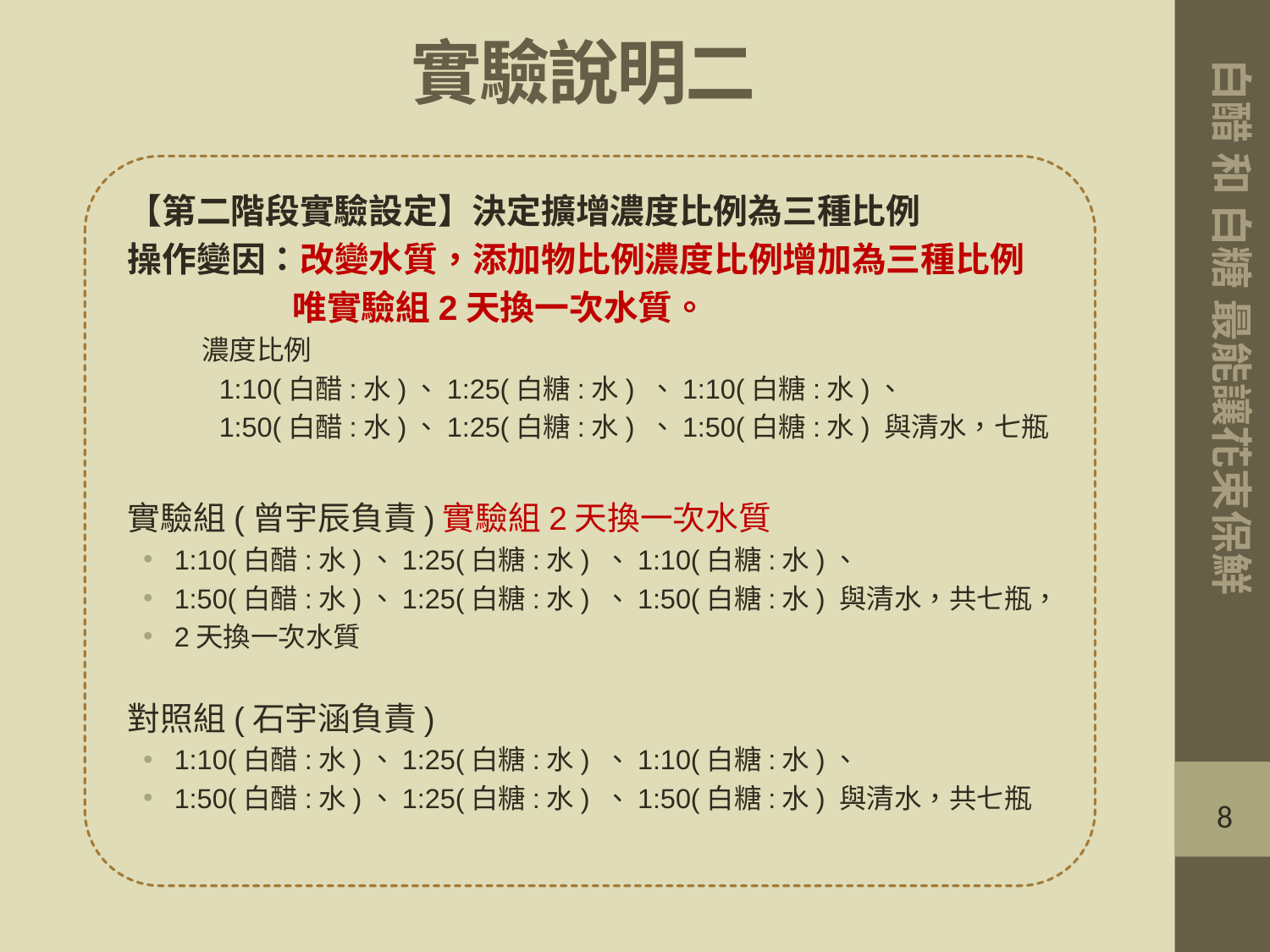

# 實驗說明二
白醋 和 白糖 最能讓花束保鮮

【第二階段實驗設定】決定擴增濃度比例為三種比例
操作變因：改變水質，添加物比例濃度比例增加為三種比例
                    唯實驗組2天換一次水質。
           濃度比例
            1:10(白醋:水)、1:25(白糖:水) 、1:10(白糖:水)、
            1:50(白醋:水)、1:25(白糖:水) 、1:50(白糖:水) 與清水，七瓶

實驗組(曾宇辰負責)實驗組2天換一次水質
1:10(白醋:水)、1:25(白糖:水) 、1:10(白糖:水)、
1:50(白醋:水)、1:25(白糖:水) 、1:50(白糖:水) 與清水，共七瓶，
2天換一次水質

對照組(石宇涵負責)
1:10(白醋:水)、1:25(白糖:水) 、1:10(白糖:水)、
1:50(白醋:水)、1:25(白糖:水) 、1:50(白糖:水) 與清水，共七瓶

8